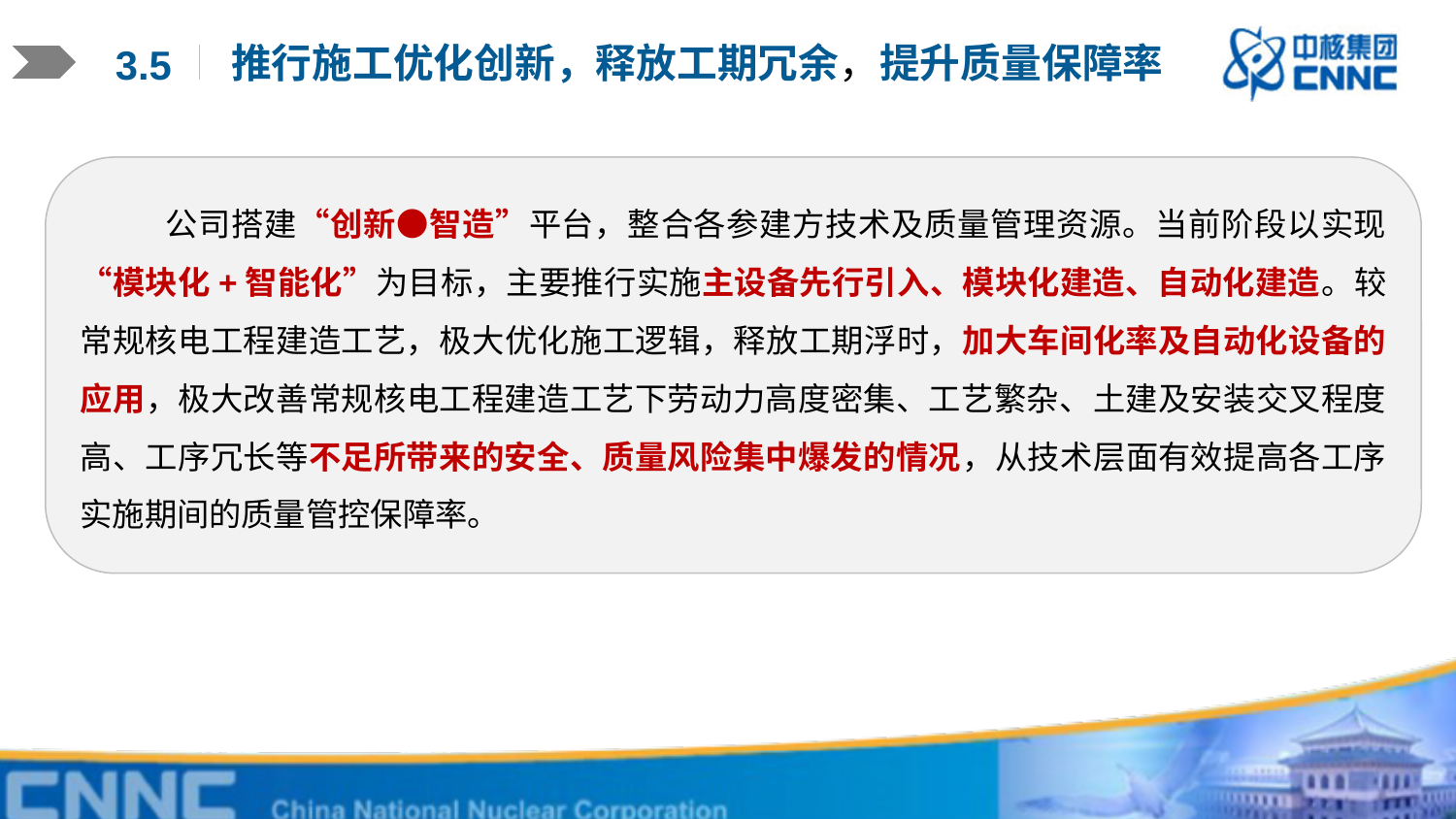

3.5
推行施工优化创新，释放工期冗余，提升质量保障率

公司搭建“创新●智造”平台，整合各参建方技术及质量管理资源。当前阶段以实现“模块化+智能化”为目标，主要推行实施主设备先行引入、模块化建造、自动化建造。较常规核电工程建造工艺，极大优化施工逻辑，释放工期浮时，加大车间化率及自动化设备的应用，极大改善常规核电工程建造工艺下劳动力高度密集、工艺繁杂、土建及安装交叉程度高、工序冗长等不足所带来的安全、质量风险集中爆发的情况，从技术层面有效提高各工序实施期间的质量管控保障率。